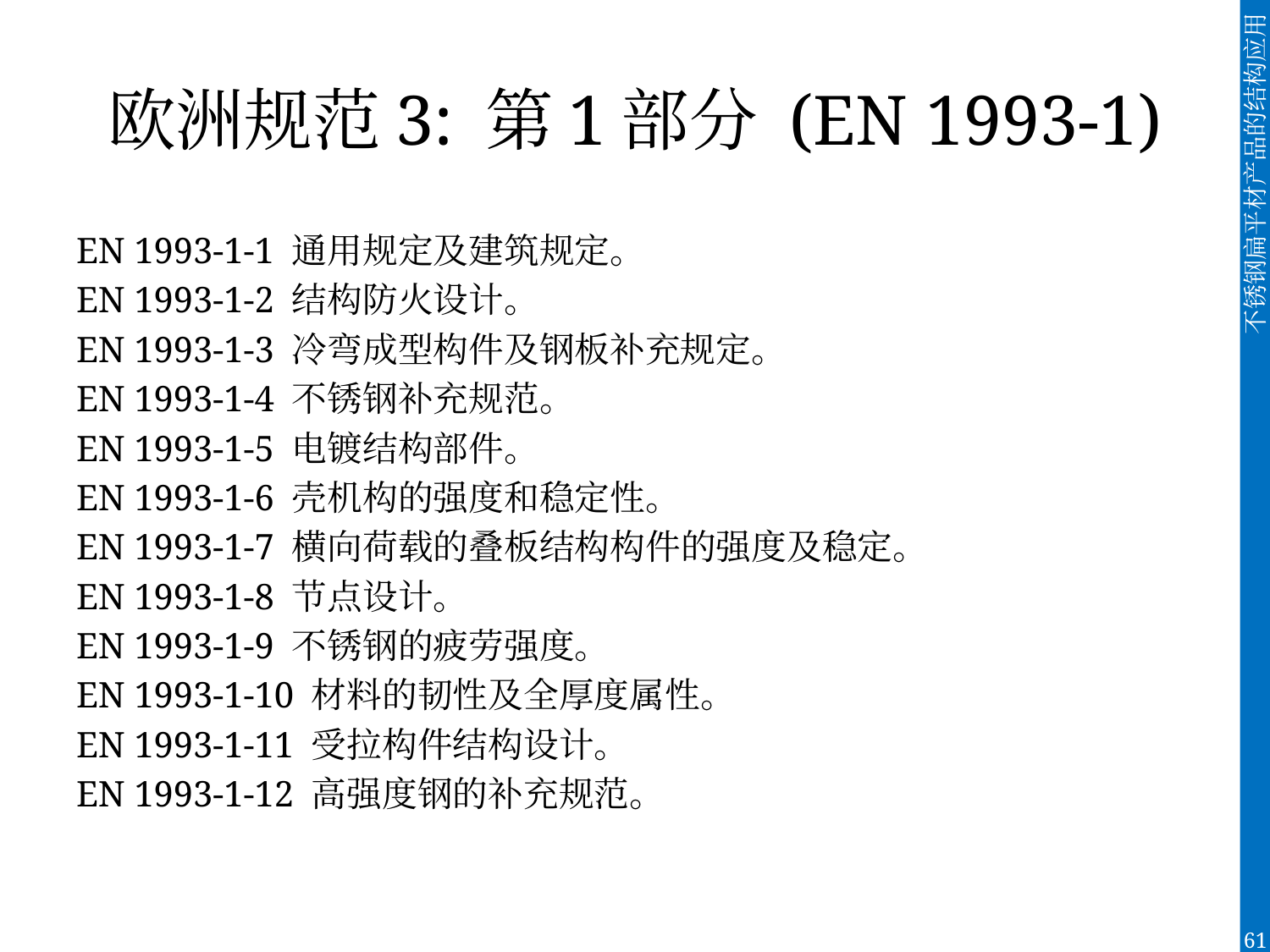

# 欧洲规范3: 第1部分 (EN 1993-1)
EN 1993-1-1 通用规定及建筑规定。
EN 1993-1-2 结构防火设计。
EN 1993-1-3 冷弯成型构件及钢板补充规定。
EN 1993-1-4 不锈钢补充规范。
EN 1993-1-5 电镀结构部件。
EN 1993-1-6 壳机构的强度和稳定性。
EN 1993-1-7 横向荷载的叠板结构构件的强度及稳定。
EN 1993-1-8 节点设计。
EN 1993-1-9 不锈钢的疲劳强度。
EN 1993-1-10 材料的韧性及全厚度属性。
EN 1993-1-11 受拉构件结构设计。
EN 1993-1-12 高强度钢的补充规范。
61